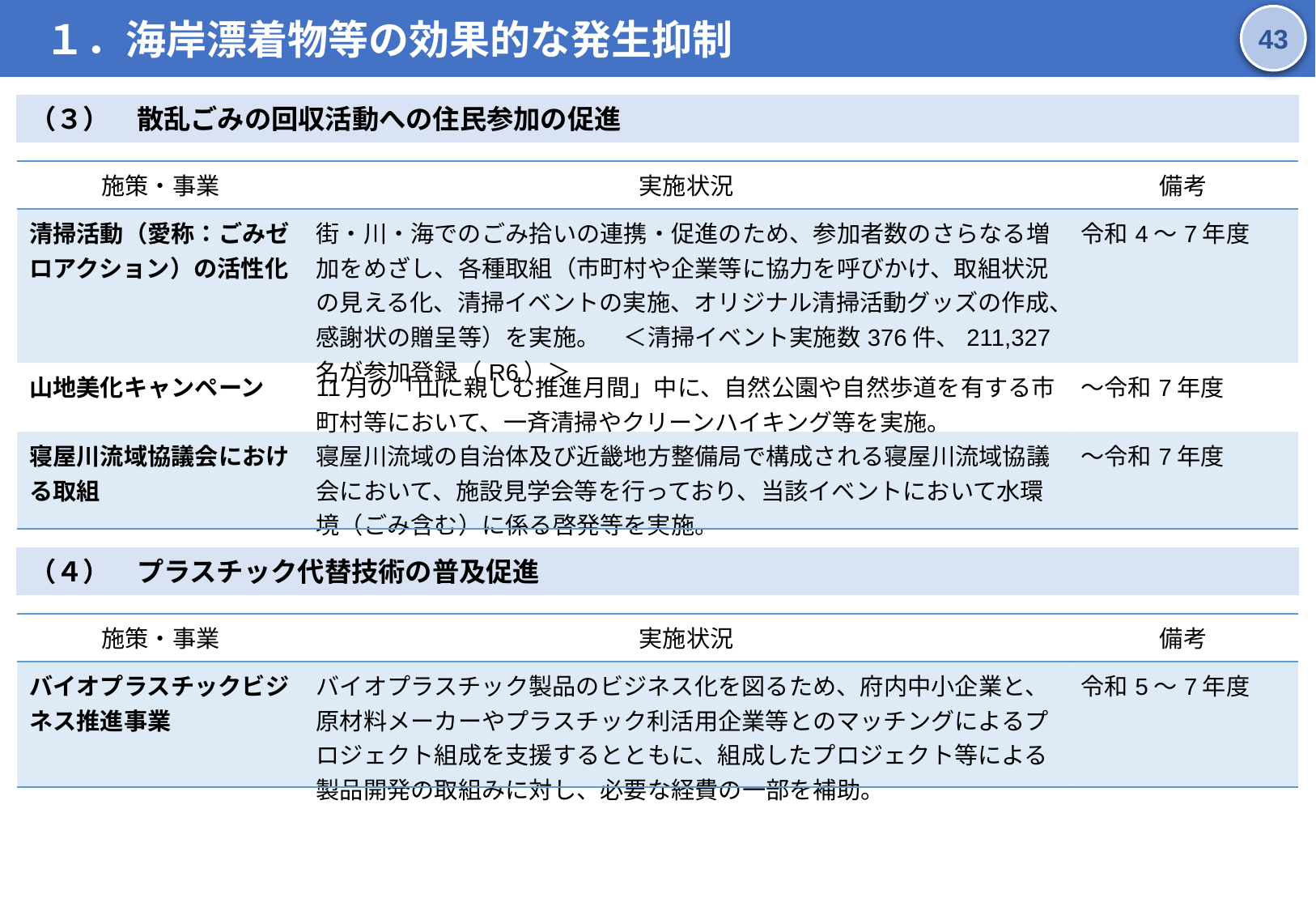

１．海岸漂着物等の効果的な発生抑制
43
（３）　散乱ごみの回収活動への住民参加の促進
| 施策・事業 | 実施状況 | 備考 |
| --- | --- | --- |
| 清掃活動（愛称：ごみゼロアクション）の活性化 | 街・川・海でのごみ拾いの連携・促進のため、参加者数のさらなる増加をめざし、各種取組（市町村や企業等に協力を呼びかけ、取組状況の見える化、清掃イベントの実施、オリジナル清掃活動グッズの作成、感謝状の贈呈等）を実施。　＜清掃イベント実施数376件、211,327名が参加登録（R6）＞ | 令和4～7年度 |
| 山地美化キャンペーン | 11月の「山に親しむ推進月間」中に、自然公園や自然歩道を有する市町村等において、一斉清掃やクリーンハイキング等を実施。 | ～令和7年度 |
| 寝屋川流域協議会における取組 | 寝屋川流域の自治体及び近畿地方整備局で構成される寝屋川流域協議会において、施設見学会等を行っており、当該イベントにおいて水環境（ごみ含む）に係る啓発等を実施。 | ～令和7年度 |
（４）　プラスチック代替技術の普及促進
| 施策・事業 | 実施状況 | 備考 |
| --- | --- | --- |
| バイオプラスチックビジネス推進事業 | バイオプラスチック製品のビジネス化を図るため、府内中小企業と、原材料メーカーやプラスチック利活用企業等とのマッチングによるプロジェクト組成を支援するとともに、組成したプロジェクト等による製品開発の取組みに対し、必要な経費の一部を補助。 | 令和5～7年度 |